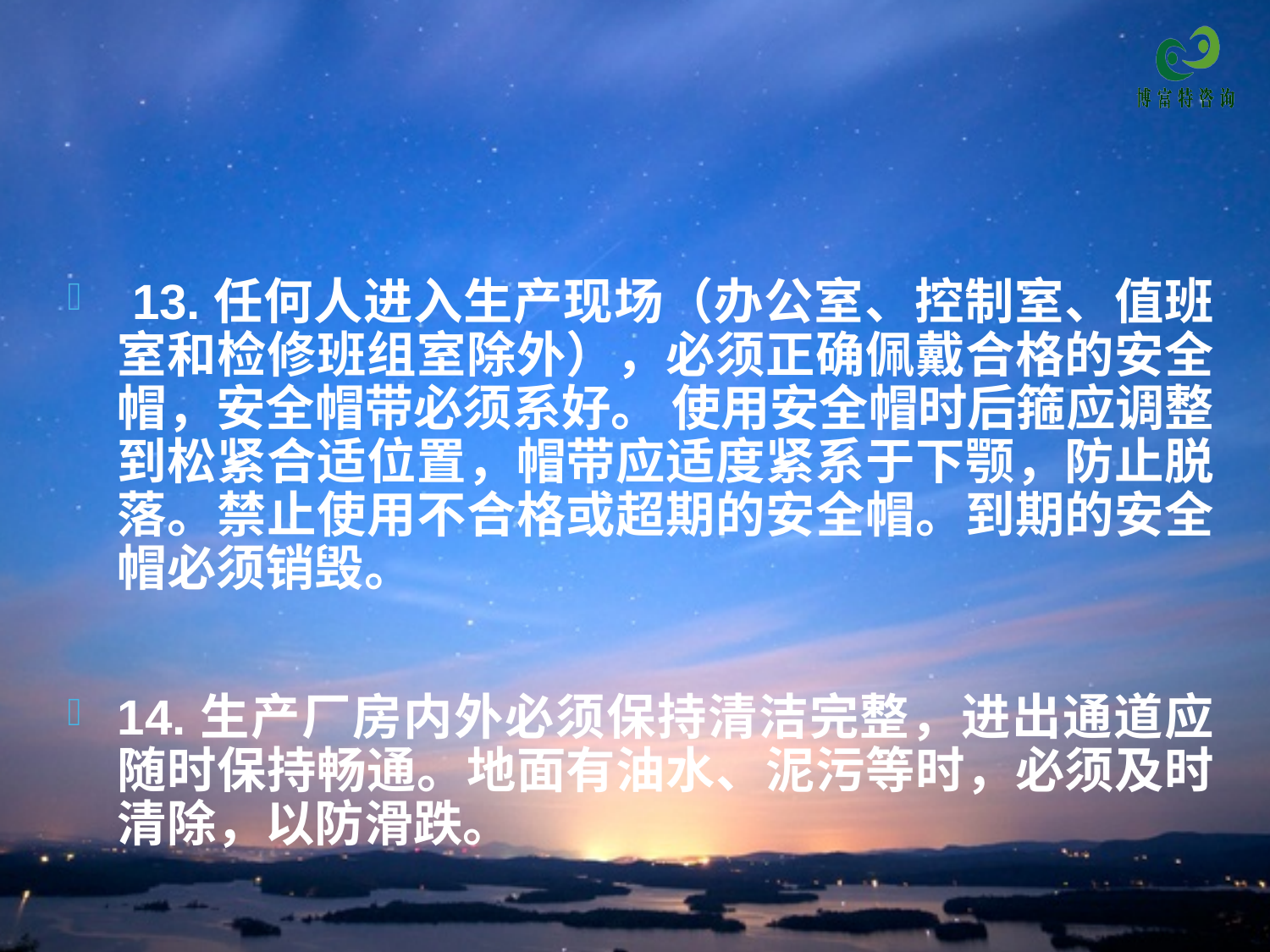

13.任何人进入生产现场（办公室、控制室、值班室和检修班组室除外），必须正确佩戴合格的安全帽，安全帽带必须系好。 使用安全帽时后箍应调整到松紧合适位置，帽带应适度紧系于下颚，防止脱落。禁止使用不合格或超期的安全帽。到期的安全帽必须销毁。

14.生产厂房内外必须保持清洁完整，进出通道应随时保持畅通。地面有油水、泥污等时，必须及时清除，以防滑跌。